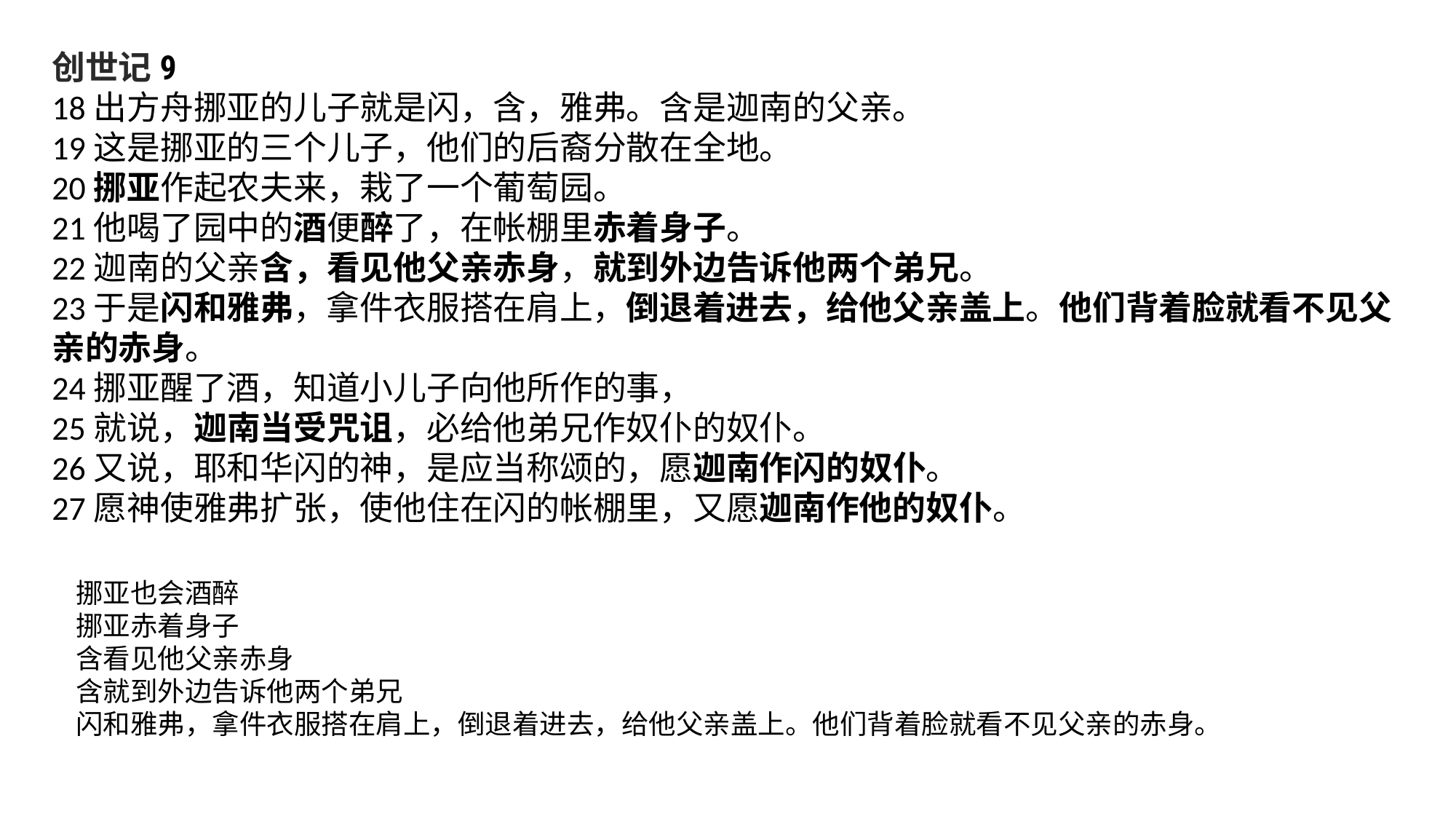

创世记9
18出方舟挪亚的儿子就是闪，含，雅弗。含是迦南的父亲。
19这是挪亚的三个儿子，他们的后裔分散在全地。
20挪亚作起农夫来，栽了一个葡萄园。
21他喝了园中的酒便醉了，在帐棚里赤着身子。
22迦南的父亲含，看见他父亲赤身，就到外边告诉他两个弟兄。
23于是闪和雅弗，拿件衣服搭在肩上，倒退着进去，给他父亲盖上。他们背着脸就看不见父亲的赤身。
24挪亚醒了酒，知道小儿子向他所作的事，
25就说，迦南当受咒诅，必给他弟兄作奴仆的奴仆。
26又说，耶和华闪的神，是应当称颂的，愿迦南作闪的奴仆。
27愿神使雅弗扩张，使他住在闪的帐棚里，又愿迦南作他的奴仆。
挪亚也会酒醉
挪亚赤着身子
含看见他父亲赤身
含就到外边告诉他两个弟兄
闪和雅弗，拿件衣服搭在肩上，倒退着进去，给他父亲盖上。他们背着脸就看不见父亲的赤身。